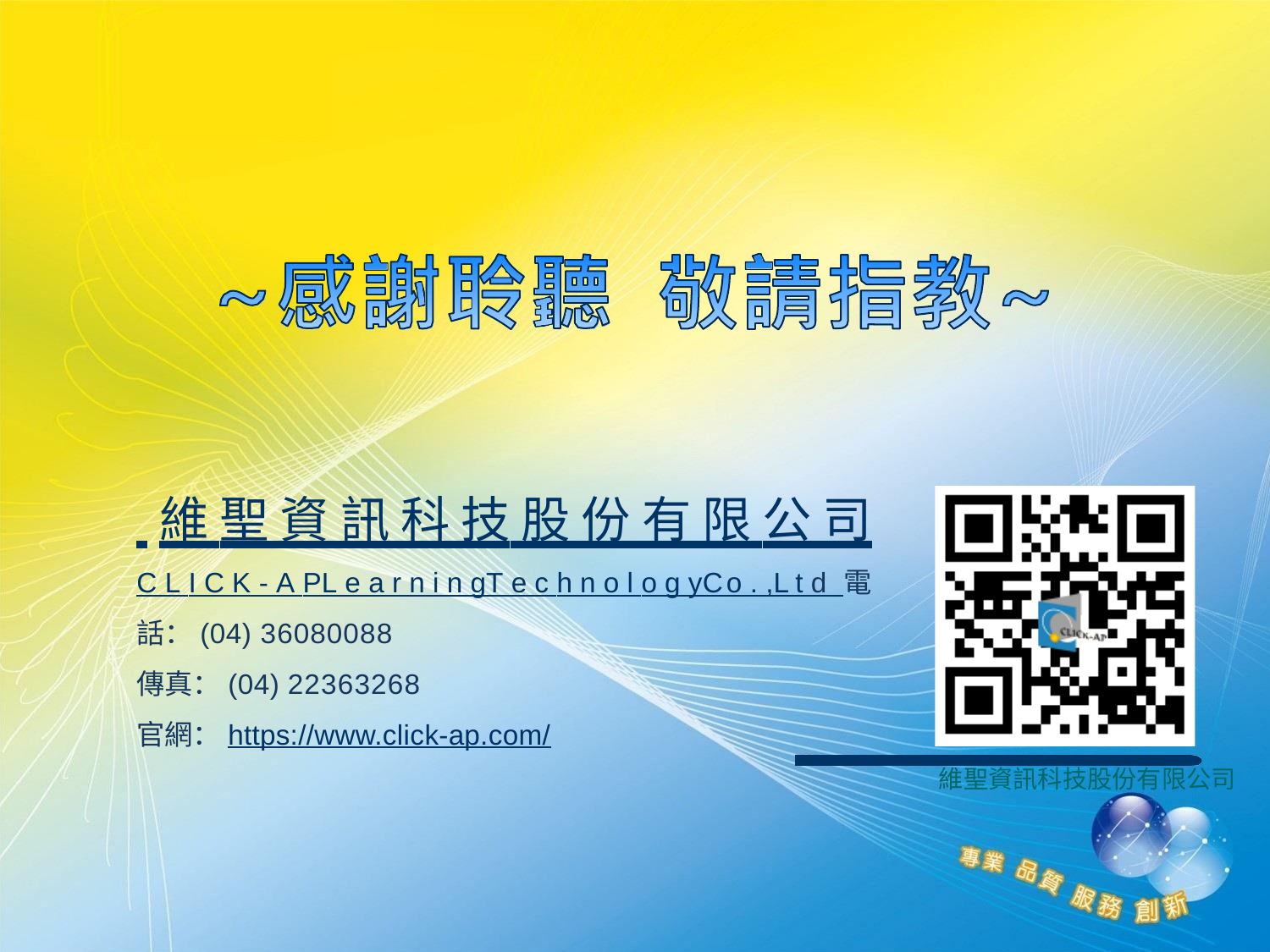

維 聖 資 訊 科 技 股 份 有 限 公 司
C L I C K - A P	L e a r n i n g	T e c h n o l o g y	Co . ,	L t d  電話：(04) 36080088
傳真：(04) 22363268
官網：https://www.click-ap.com/
維聖資訊科技股份有限公司